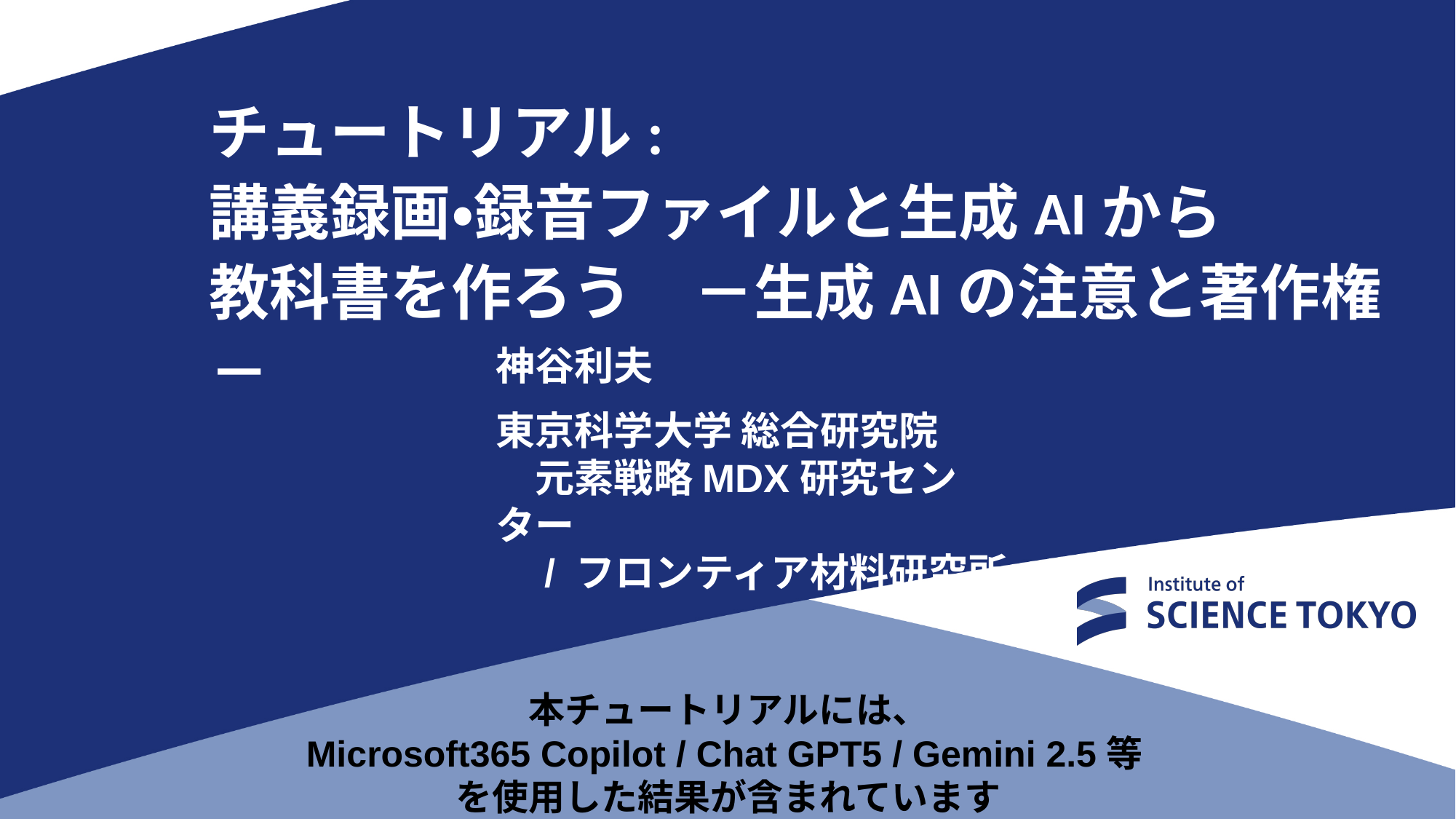

# チュートリアル: 講義録画・録音ファイルと生成AIから 教科書を作ろう　－生成AIの注意と著作権－
神谷利夫
東京科学大学 総合研究院
　元素戦略MDX研究センター
　/ フロンティア材料研究所
本チュートリアルには、
Microsoft365 Copilot / Chat GPT5 / Gemini 2.5等
を使用した結果が含まれています